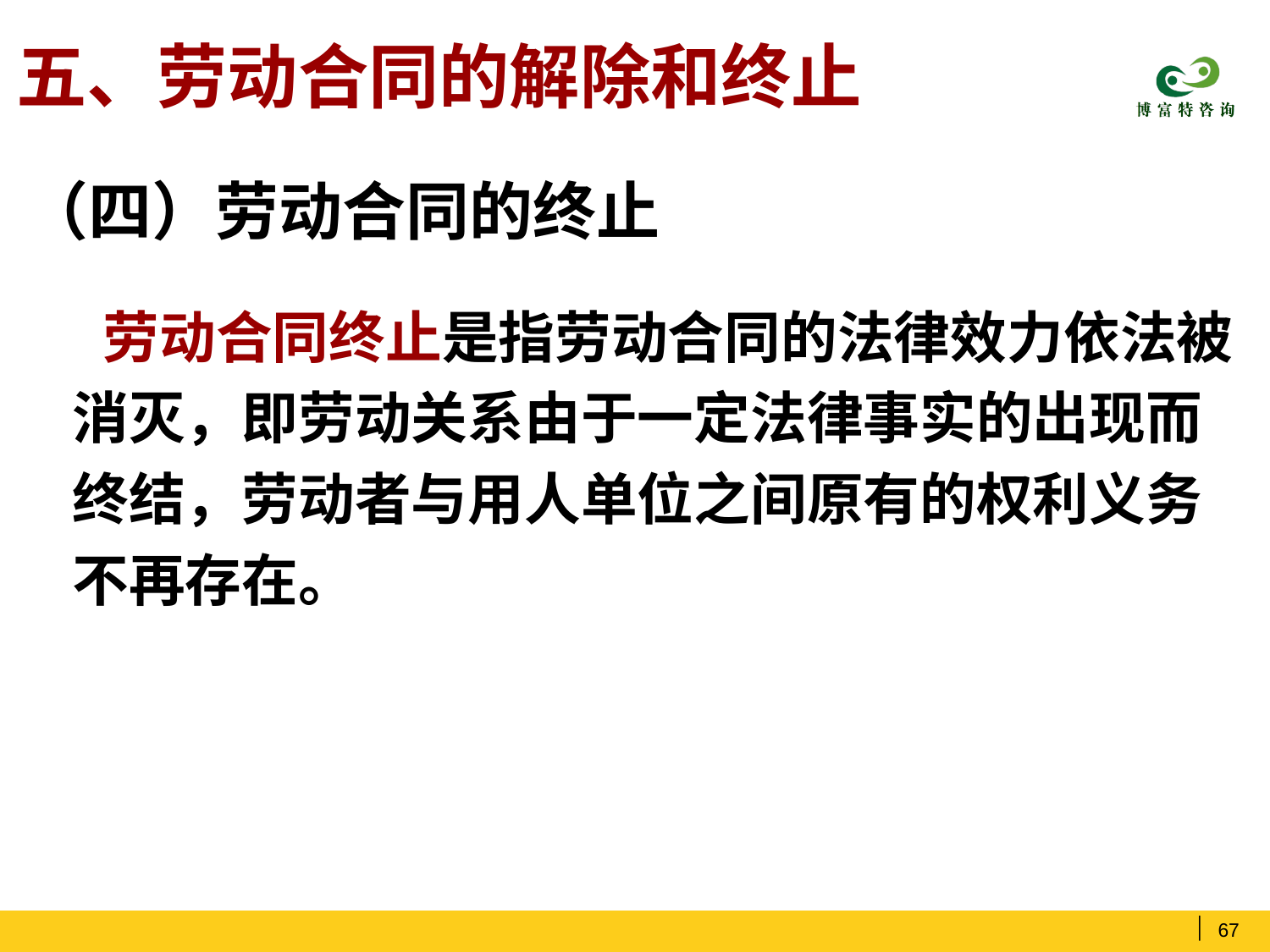

# 五、劳动合同的解除和终止
（四）劳动合同的终止

     劳动合同终止是指劳动合同的法律效力依法被消灭，即劳动关系由于一定法律事实的出现而终结，劳动者与用人单位之间原有的权利义务不再存在。